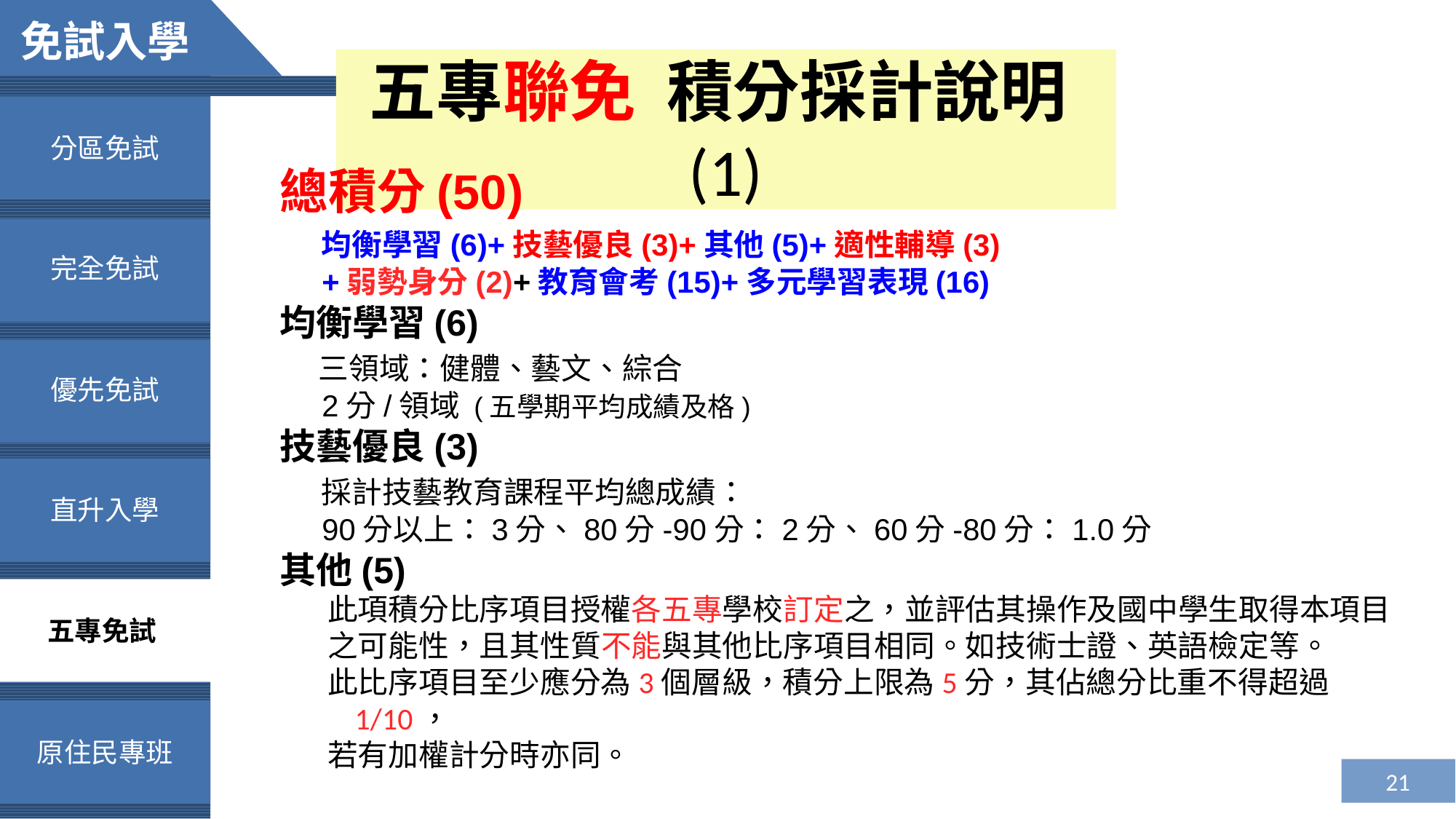

免試入學

五專聯免  積分採計說明(1)

分區免試
總積分(50)
    均衡學習(6)+技藝優良(3)+其他(5)+適性輔導(3)
     +弱勢身分(2)+教育會考(15)+多元學習表現(16)
均衡學習(6)
    三領域：健體、藝文、綜合
     2分/領域 (五學期平均成績及格)
技藝優良(3)
    採計技藝教育課程平均總成績：
     90分以上：3分、80分-90分：2分、60分-80分：1.0分
其他(5)
      此項積分比序項目授權各五專學校訂定之，並評估其操作及國中學生取得本項目
      之可能性，且其性質不能與其他比序項目相同。如技術士證、英語檢定等。
      此比序項目至少應分為3個層級，積分上限為5分，其佔總分比重不得超過1/10，
      若有加權計分時亦同。

完全免試

優先免試

直升入學

五專免試

原住民專班

21